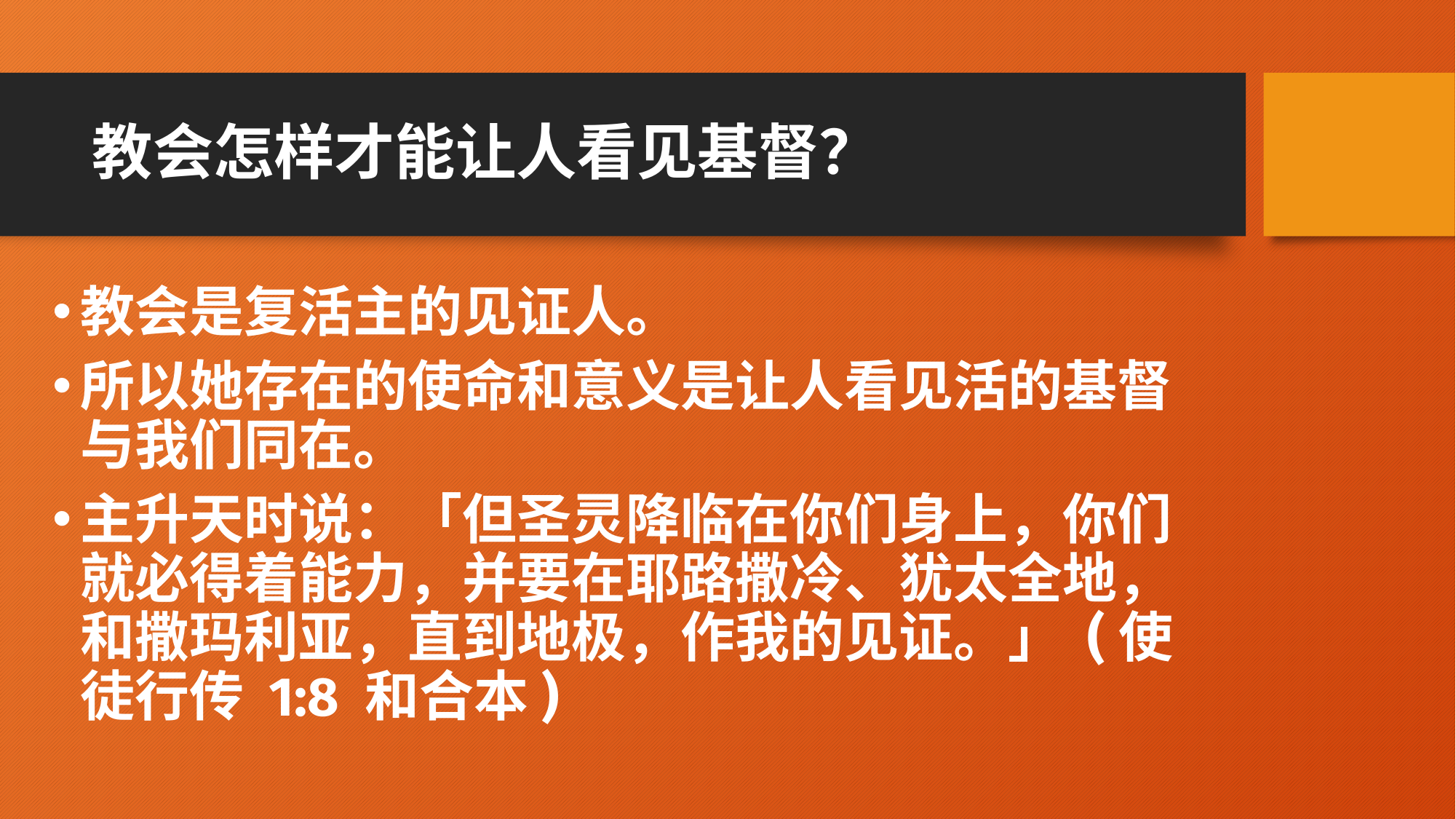

# 教会怎样才能让人看见基督？
教会是复活主的见证人。
所以她存在的使命和意义是让人看见活的基督与我们同在。
主升天时说：「但圣灵降临在你们身上，你们就必得着能力，并要在耶路撒冷、犹太全地，和撒玛利亚，直到地极，作我的见证。」 (使徒行传 1:8 和合本)